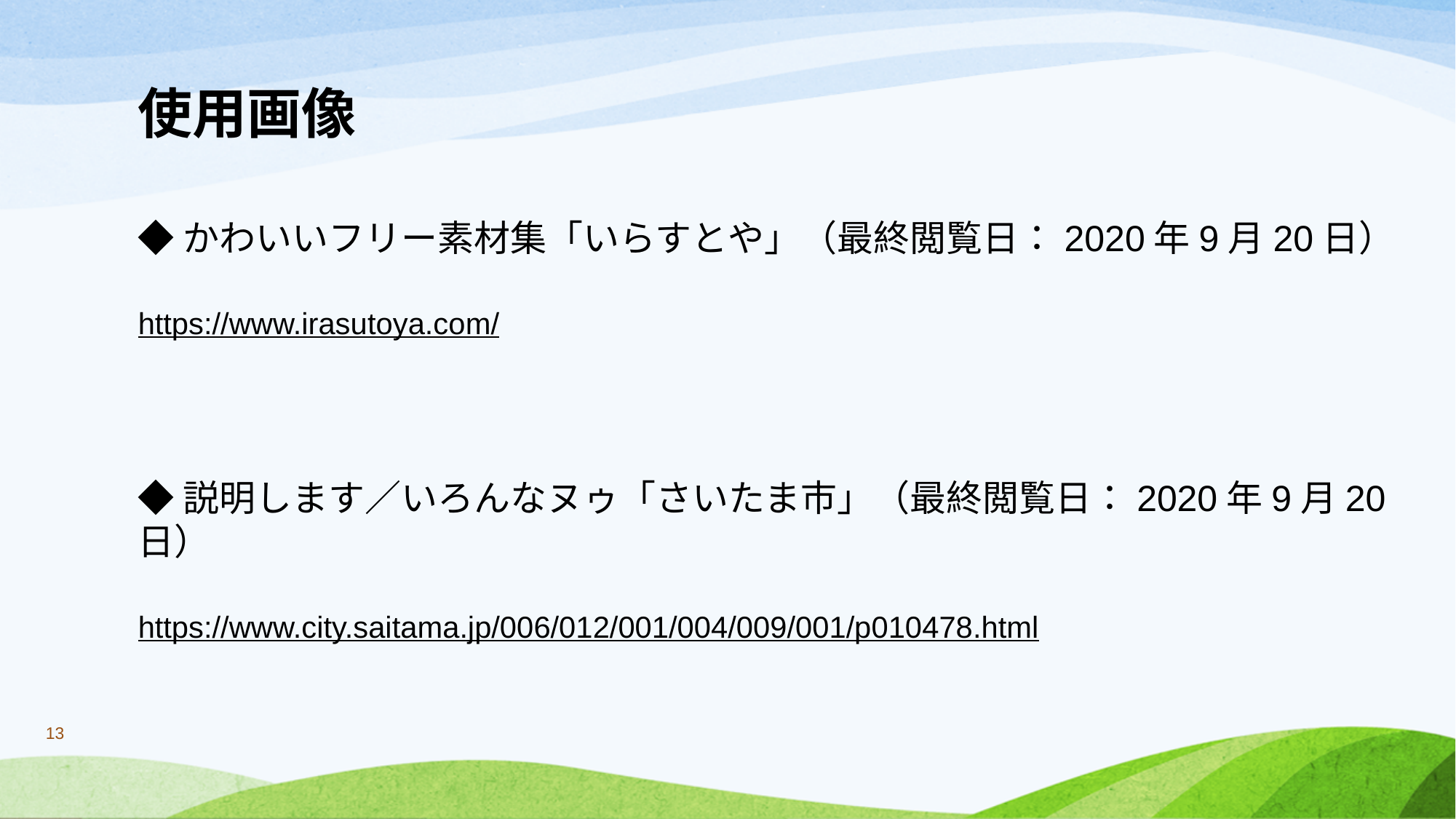

使用画像
◆かわいいフリー素材集「いらすとや」（最終閲覧日：2020年9月20日）
https://www.irasutoya.com/

◆説明します／いろんなヌゥ「さいたま市」（最終閲覧日：2020年9月20日）
https://www.city.saitama.jp/006/012/001/004/009/001/p010478.html

13